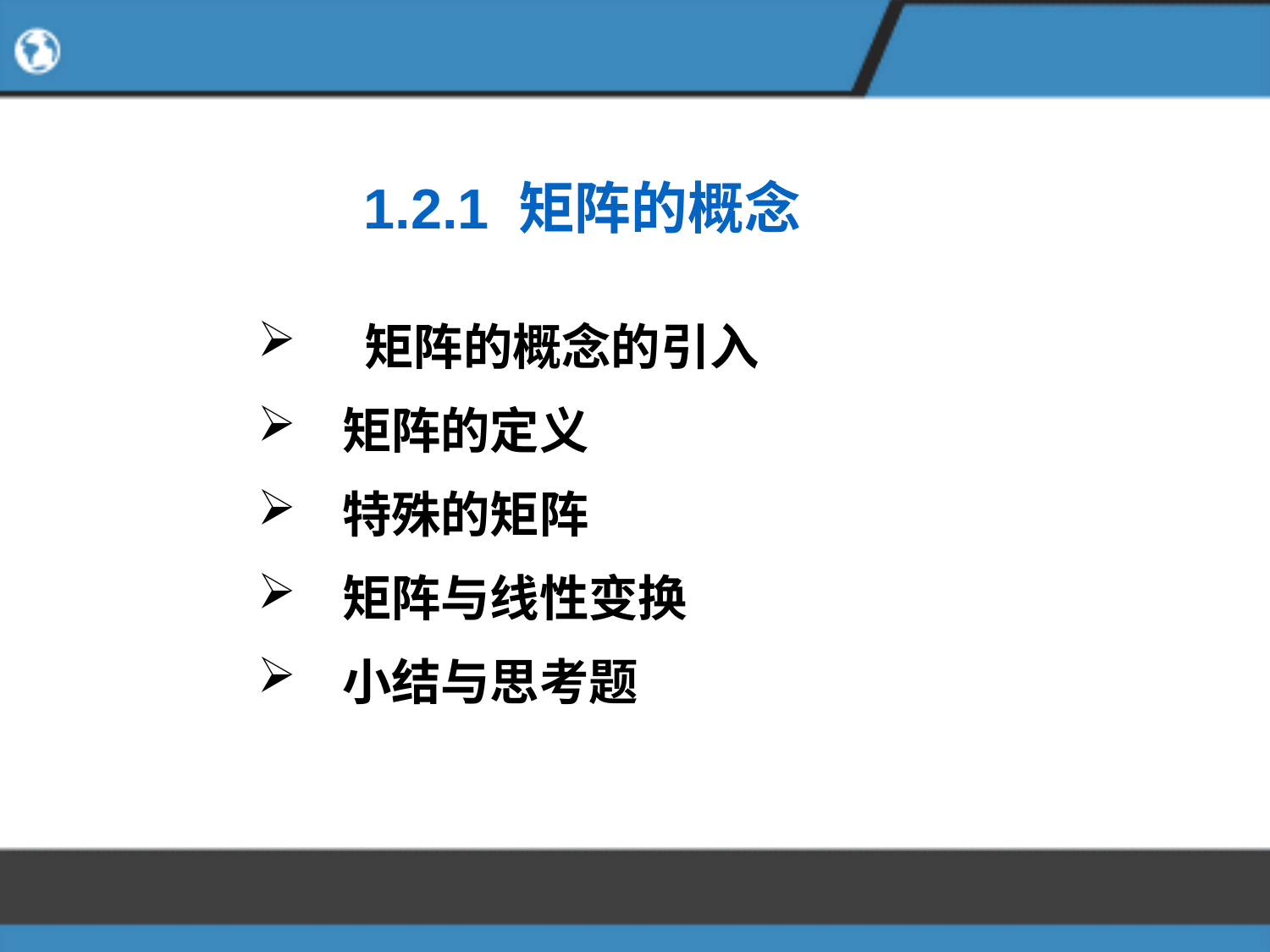

1.2.1 矩阵的概念
     矩阵的概念的引入
   矩阵的定义
   特殊的矩阵
   矩阵与线性变换
   小结与思考题